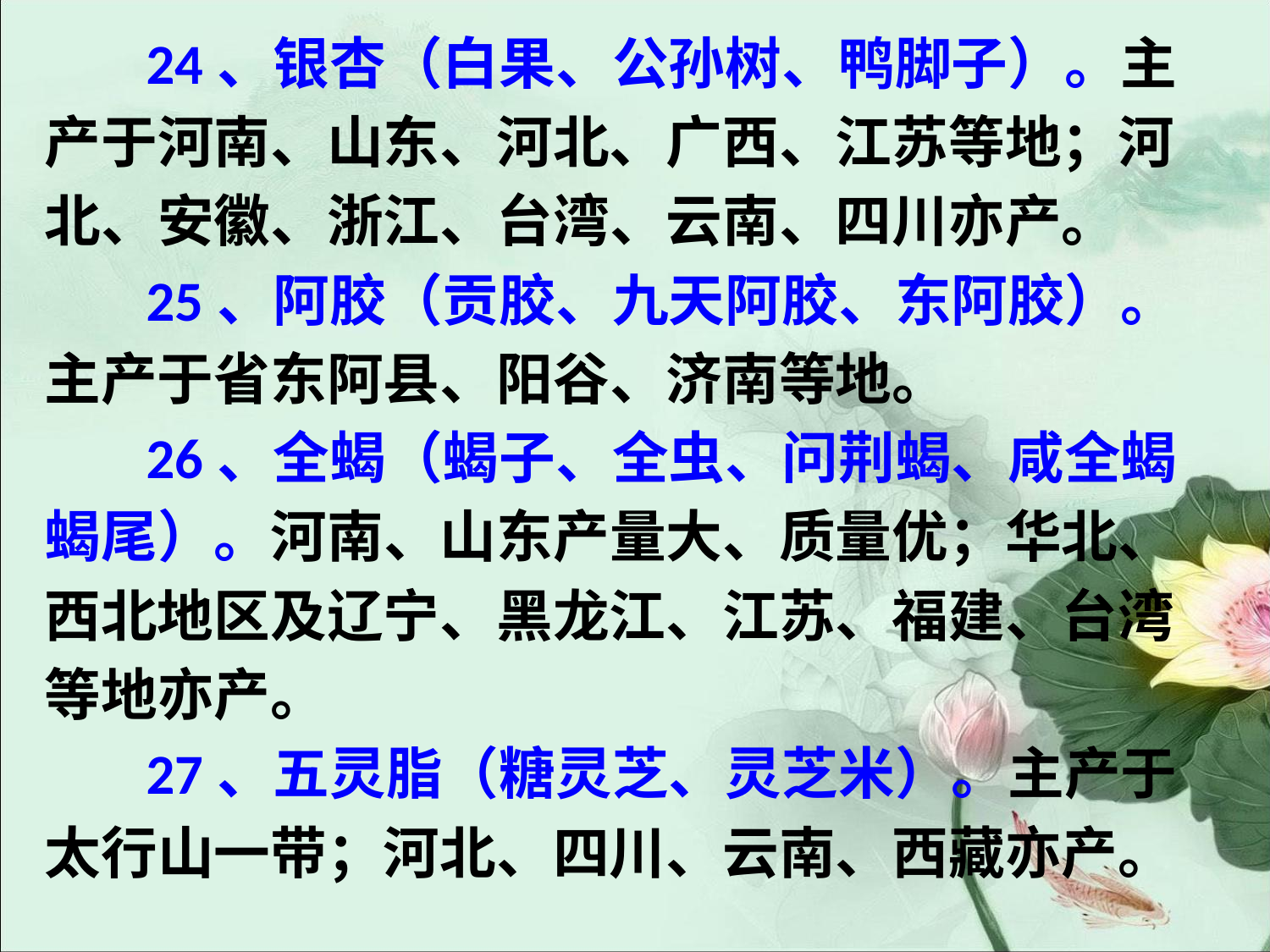

#
        24、银杏（白果、公孙树、鸭脚子）。主
产于河南、山东、河北、广西、江苏等地；河
北、安徽、浙江、台湾、云南、四川亦产。
        25、阿胶（贡胶、九天阿胶、东阿胶）。
主产于省东阿县、阳谷、济南等地。
        26、全蝎（蝎子、全虫、问荆蝎、咸全蝎
蝎尾）。河南、山东产量大、质量优；华北、
西北地区及辽宁、黑龙江、江苏、福建、台湾
等地亦产。
        27、五灵脂（糖灵芝、灵芝米）。主产于
太行山一带；河北、四川、云南、西藏亦产。